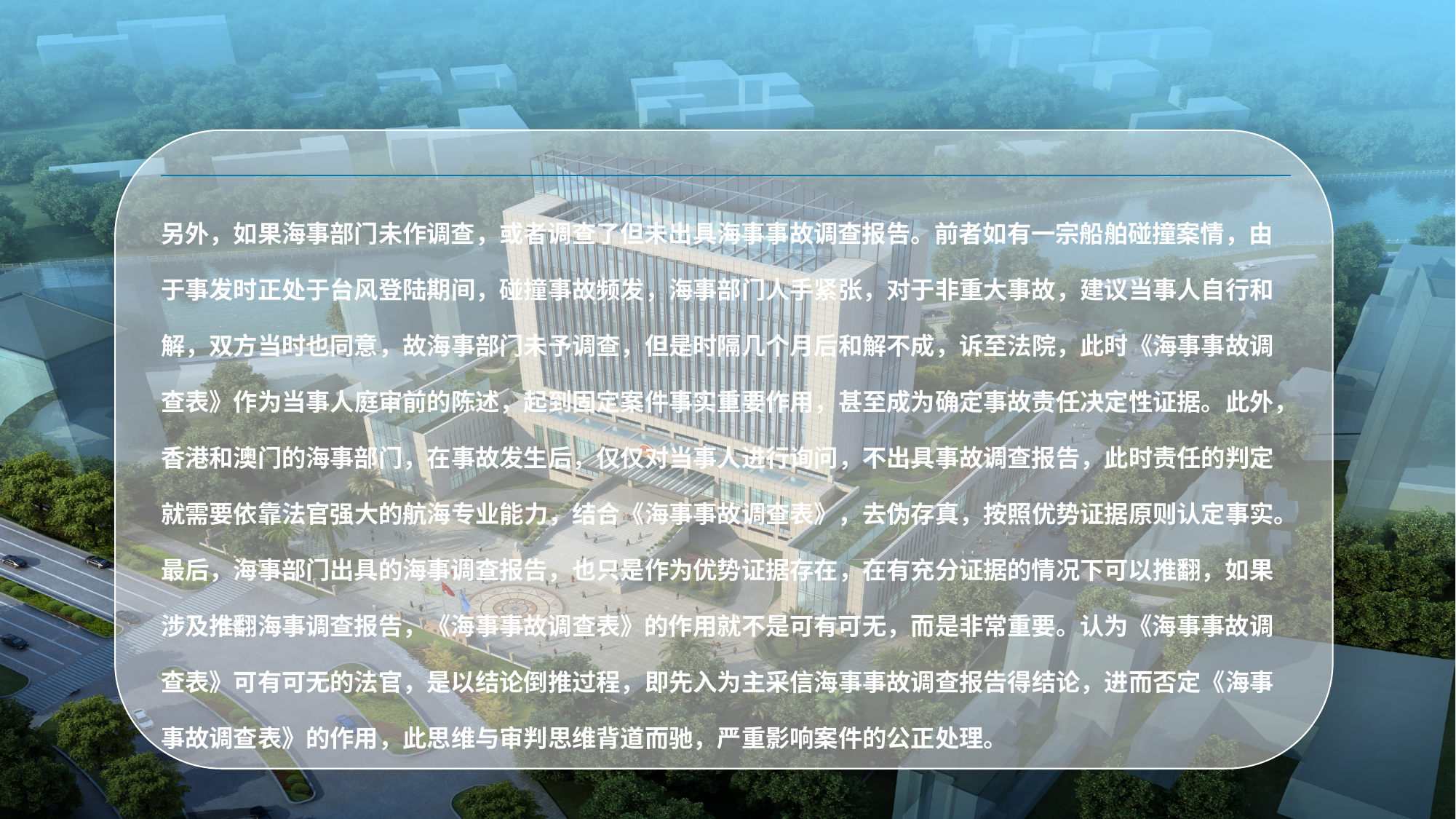

另外，如果海事部门未作调查，或者调查了但未出具海事事故调查报告。前者如有一宗船舶碰撞案情，由于事发时正处于台风登陆期间，碰撞事故频发，海事部门人手紧张，对于非重大事故，建议当事人自行和解，双方当时也同意，故海事部门未予调查，但是时隔几个月后和解不成，诉至法院，此时《海事事故调查表》作为当事人庭审前的陈述，起到固定案件事实重要作用，甚至成为确定事故责任决定性证据。此外，香港和澳门的海事部门，在事故发生后，仅仅对当事人进行询问，不出具事故调查报告，此时责任的判定就需要依靠法官强大的航海专业能力，结合《海事事故调查表》，去伪存真，按照优势证据原则认定事实。最后，海事部门出具的海事调查报告，也只是作为优势证据存在，在有充分证据的情况下可以推翻，如果涉及推翻海事调查报告，《海事事故调查表》的作用就不是可有可无，而是非常重要。认为《海事事故调查表》可有可无的法官，是以结论倒推过程，即先入为主采信海事事故调查报告得结论，进而否定《海事事故调查表》的作用，此思维与审判思维背道而驰，严重影响案件的公正处理。